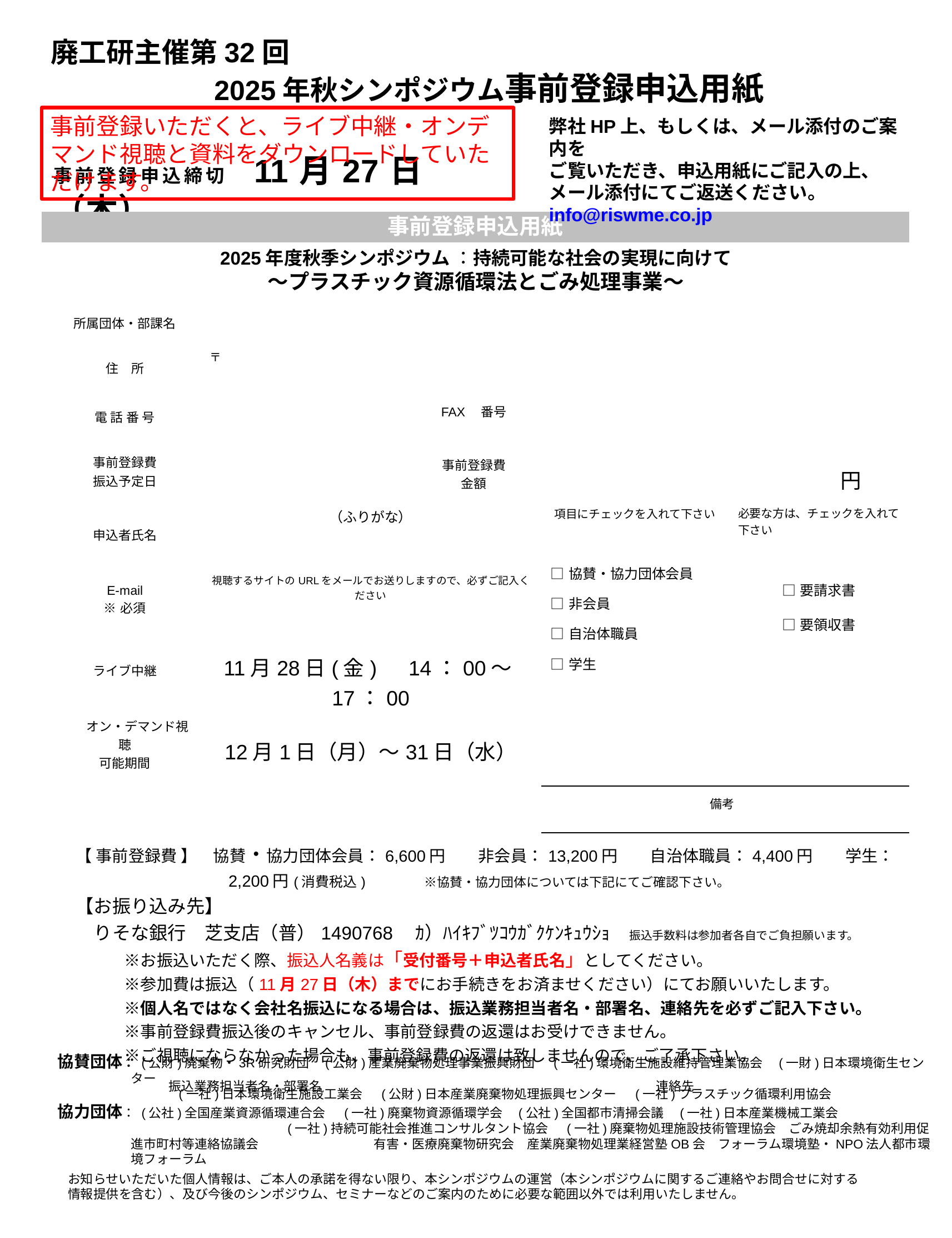

廃工研主催第32回
2025年秋シンポジウム事前登録申込用紙
事前登録いただくと、ライブ中継・オンデマンド視聴と資料をダウンロードしていただけます。
弊社HP上、もしくは、メール添付のご案内を
ご覧いただき、申込用紙にご記入の上、
メール添付にてご返送ください。　　info@riswme.co.jp

事前登録申込締切　11月27日（木）

事前登録申込用紙
2025年度秋季シンポジウム ：持続可能な社会の実現に向けて
～プラスチック資源循環法とごみ処理事業～
| 所属団体・部課名 |  |  |  |  |  |
| --- | --- | --- | --- | --- | --- |
| 住　所 | 〒 |  |  |  |  |
| 電 話 番 号 |  | FAX　番号 |  |  |  |
| 事前登録費 振込予定日 |  | 事前登録費 金額 |  | 円 |  |
| 申込者氏名 | （ふりがな） |  |  | 項目にチェックを入れて下さい □協賛・協力団体会員 □非会員 □自治体職員 □学生 | 必要な方は、チェックを入れて下さい □要請求書 □要領収書 |
| E-mail ※必須 | 視聴するサイトのURLをメールでお送りしますので、必ずご記入ください |  |  |  |  |
| ライブ中継 　　オン・デマンド視聴 可能期間 | 11月28日(金)　14：00～17：00 12月1日（月）～31日（水） |  |  |  |  |
|  |  |  |  | 備考 |  |
| 【 事前登録費 】　協賛・協力団体会員：6,600円　　非会員：13,200円　　自治体職員：4,400円　　学生：2,200円(消費税込)　　　　※協賛・協力団体については下記にてご確認下さい。 【お振り込み先】 　りそな銀行　芝支店（普）1490768　ｶ）ﾊｲｷﾌﾞﾂｺｳｶﾞｸｹﾝｷｭｳｼｮ　振込手数料は参加者各自でご負担願います。 　　　※お振込いただく際、振込人名義は「受付番号＋申込者氏名」としてください。　　　 　　　※参加費は振込（11月27日（木）までにお手続きをお済ませください）にてお願いいたします。 　　　※個人名ではなく会社名振込になる場合は、振込業務担当者名・部署名、連絡先を必ずご記入下さい。 　　　※事前登録費振込後のキャンセル、事前登録費の返還はお受けできません。 　　　※ご視聴にならなかった場合も、事前登録費の返還は致しませんので、ご了承下さい。 |  |  |  |  |  |
| 振込業務担当者名・部署名 |  |  | 連絡先 |  |  |
|  |  |  |  |  |  |
協賛団体： (公財)廃棄物・3R研究財団　(公財)産業廃棄物処理事業振興財団　 (一社)環境衛生施設維持管理業協会　(一財)日本環境衛生センター
　　　　　　　　　 (一社)日本環境衛生施設工業会　 (公財)日本産業廃棄物処理振興センター　 (一社)プラスチック循環利用協会
協力団体： (公社)全国産業資源循環連合会　 (一社)廃棄物資源循環学会　(公社)全国都市清掃会議　(一社)日本産業機械工業会　　　　　　　　　　　　　　　　　　　(一社)持続可能社会推進コンサルタント協会　 (一社)廃棄物処理施設技術管理協会　ごみ焼却余熱有効利用促進市町村等連絡協議会　　　　　　　　　有害・医療廃棄物研究会　産業廃棄物処理業経営塾OB会　フォーラム環境塾・NPO法人都市環境フォーラム
お知らせいただいた個人情報は、ご本人の承諾を得ない限り、本シンポジウムの運営（本シンポジウムに関するご連絡やお問合せに対する情報提供を含む）、及び今後のシンポジウム、セミナーなどのご案内のために必要な範囲以外では利用いたしません。